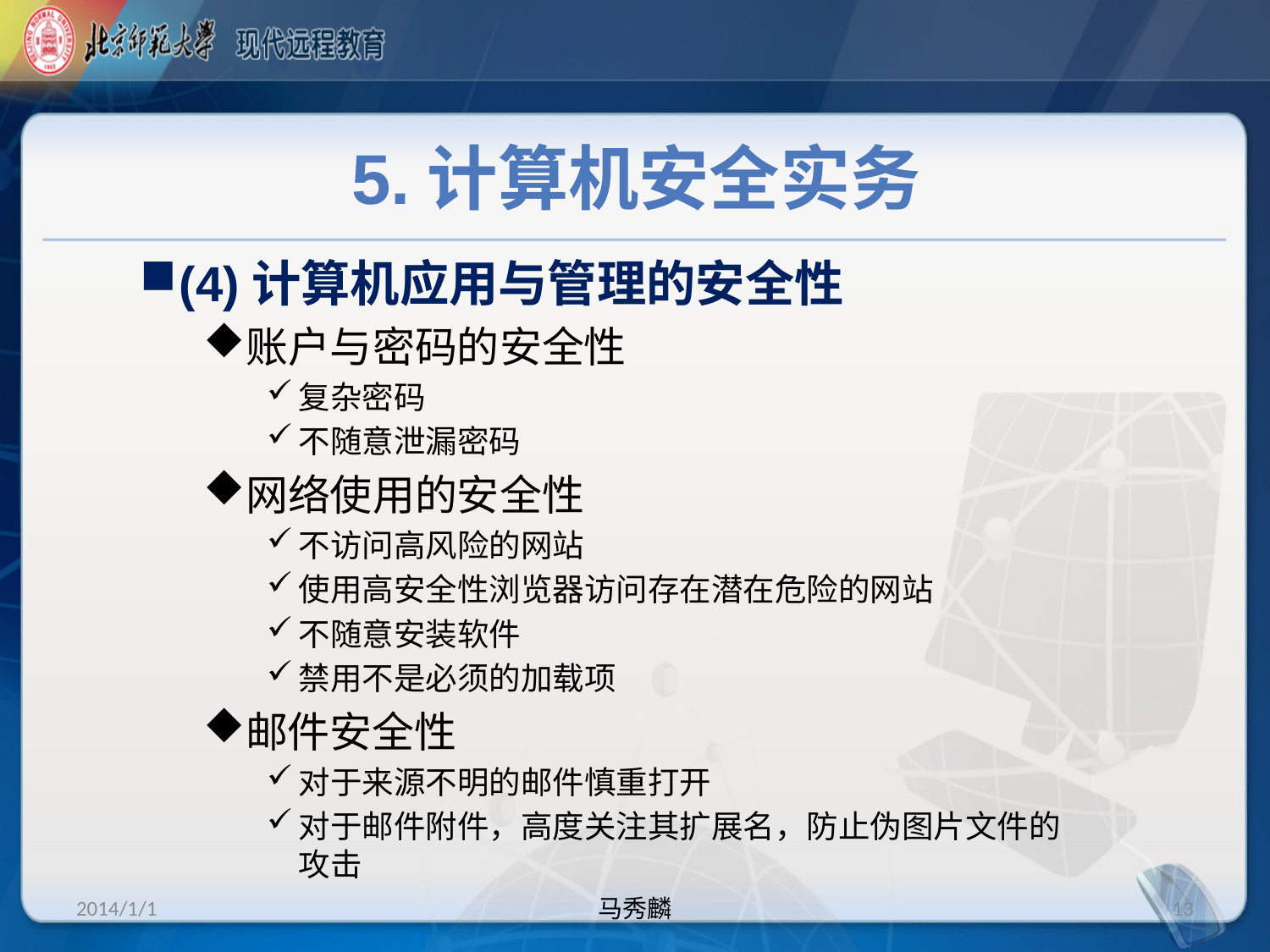

# 5.计算机安全实务
(4)计算机应用与管理的安全性
账户与密码的安全性
复杂密码
不随意泄漏密码
网络使用的安全性
不访问高风险的网站
使用高安全性浏览器访问存在潜在危险的网站
不随意安装软件
禁用不是必须的加载项
邮件安全性
对于来源不明的邮件慎重打开
对于邮件附件，高度关注其扩展名，防止伪图片文件的攻击
2014/1/1
马秀麟
13